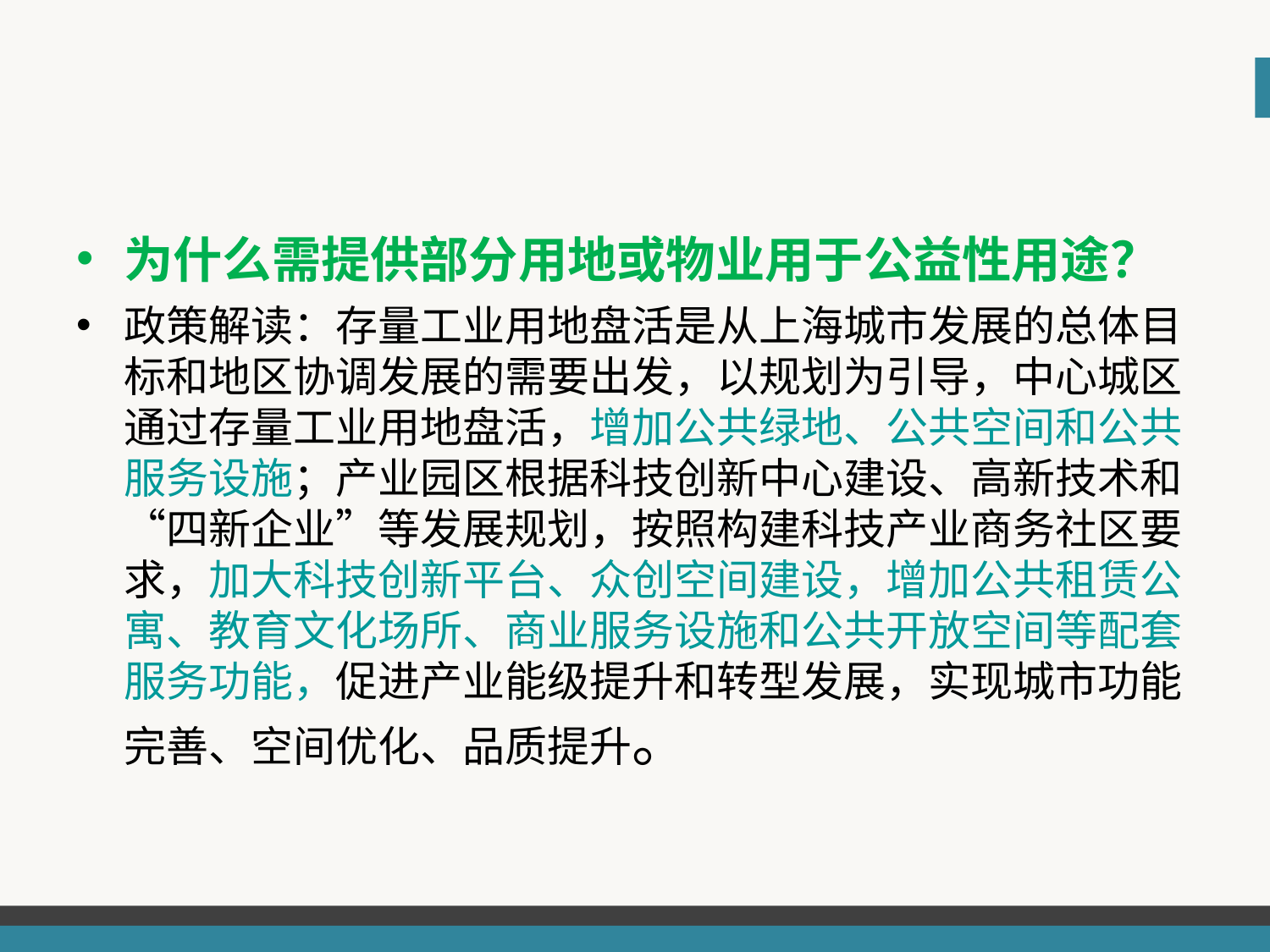

#
为什么需提供部分用地或物业用于公益性用途？
政策解读：存量工业用地盘活是从上海城市发展的总体目标和地区协调发展的需要出发，以规划为引导，中心城区通过存量工业用地盘活，增加公共绿地、公共空间和公共服务设施；产业园区根据科技创新中心建设、高新技术和“四新企业”等发展规划，按照构建科技产业商务社区要求，加大科技创新平台、众创空间建设，增加公共租赁公寓、教育文化场所、商业服务设施和公共开放空间等配套服务功能，促进产业能级提升和转型发展，实现城市功能完善、空间优化、品质提升。